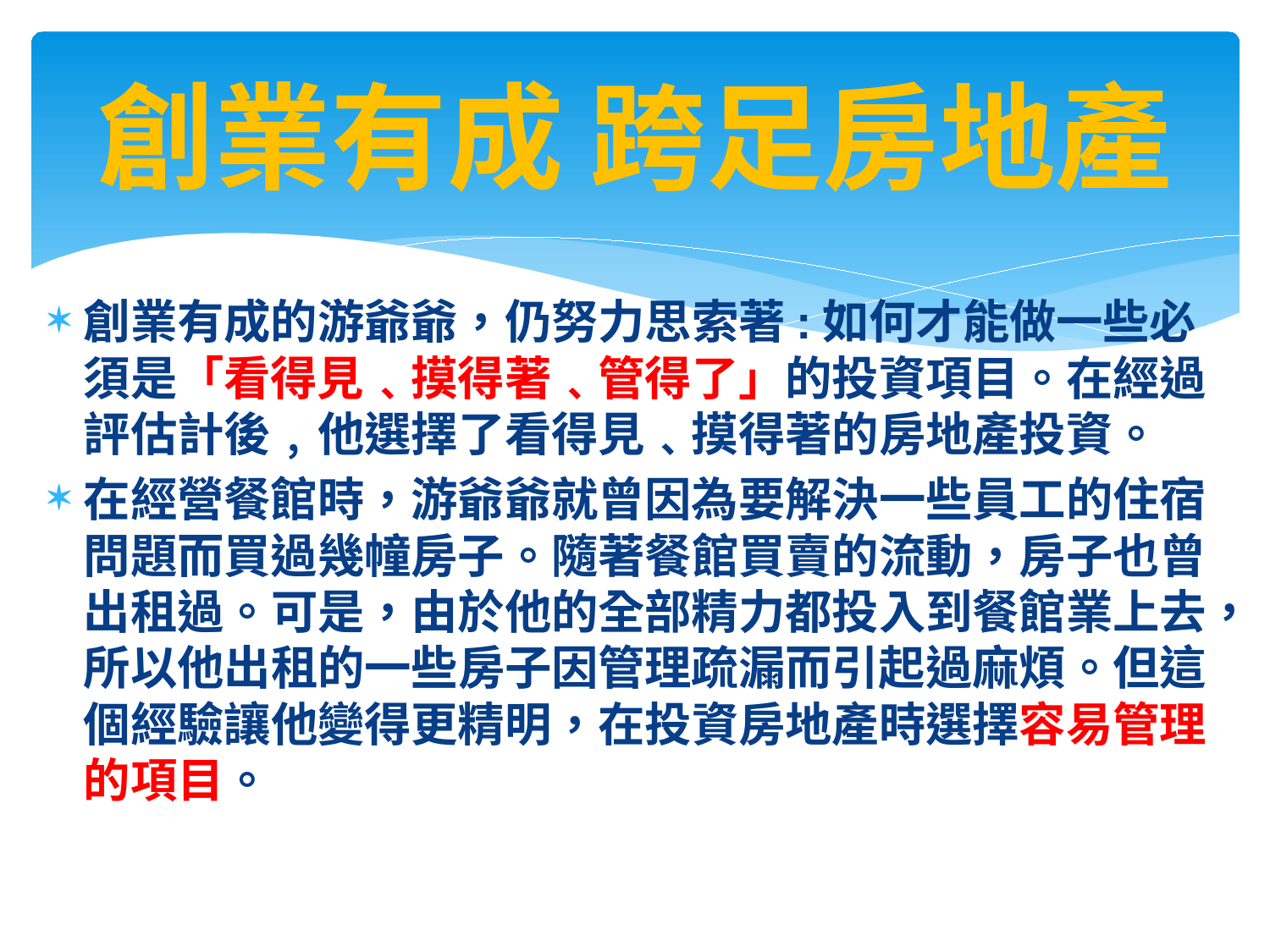

# 創業有成 跨足房地產
創業有成的游爺爺，仍努力思索著:如何才能做一些必須是「看得見﹑摸得著﹑管得了」的投資項目。在經過評估計後﹐他選擇了看得見﹑摸得著的房地產投資。
在經營餐館時，游爺爺就曾因為要解決一些員工的住宿問題而買過幾幢房子。隨著餐館買賣的流動，房子也曾出租過。可是，由於他的全部精力都投入到餐館業上去，所以他出租的一些房子因管理疏漏而引起過麻煩。但這個經驗讓他變得更精明，在投資房地產時選擇容易管理的項目。